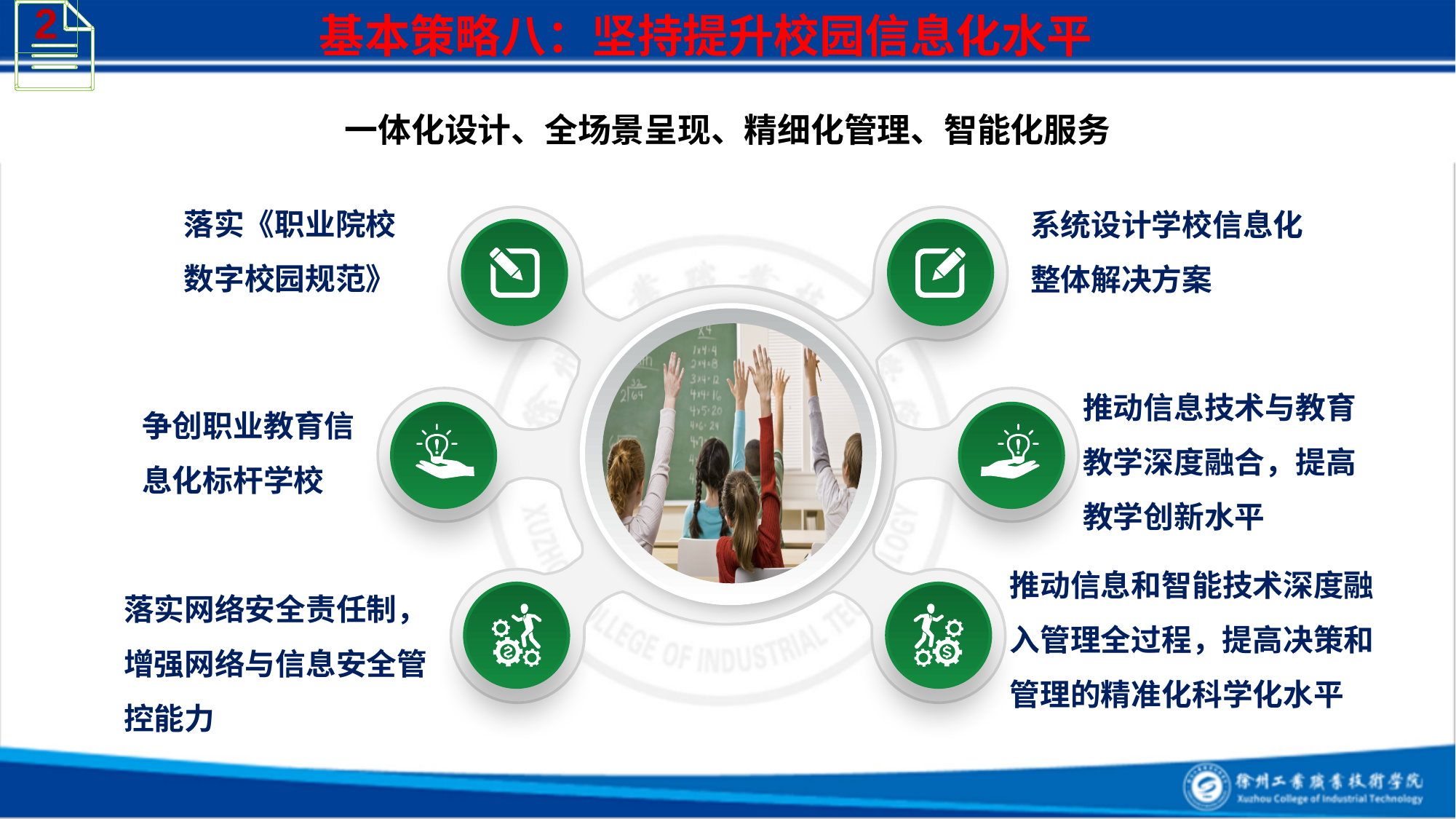

2
  基本策略八：坚持提升校园信息化水平
一体化设计、全场景呈现、精细化管理、智能化服务
落实《职业院校数字校园规范》
系统设计学校信息化整体解决方案

推动信息技术与教育教学深度融合，提高教学创新水平
争创职业教育信息化标杆学校

推动信息和智能技术深度融入管理全过程，提高决策和管理的精准化科学化水平
落实网络安全责任制，增强网络与信息安全管控能力